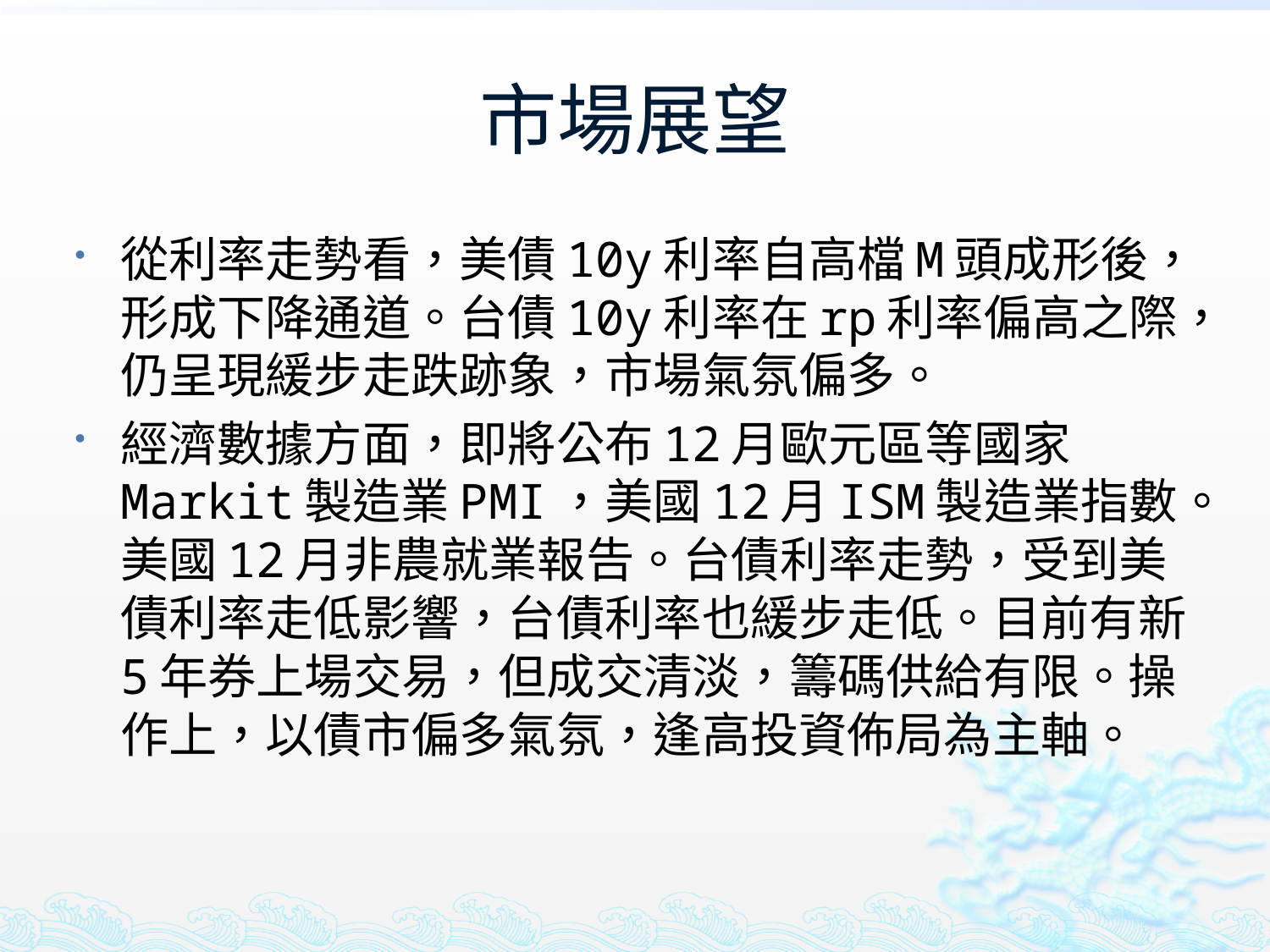

# 市場展望
從利率走勢看，美債10y利率自高檔M頭成形後，形成下降通道。台債10y利率在rp利率偏高之際，仍呈現緩步走跌跡象，市場氣氛偏多。
經濟數據方面，即將公布12月歐元區等國家Markit製造業PMI，美國12月ISM製造業指數。美國12月非農就業報告。台債利率走勢，受到美債利率走低影響，台債利率也緩步走低。目前有新5年券上場交易，但成交清淡，籌碼供給有限。操作上，以債市偏多氣氛，逢高投資佈局為主軸。